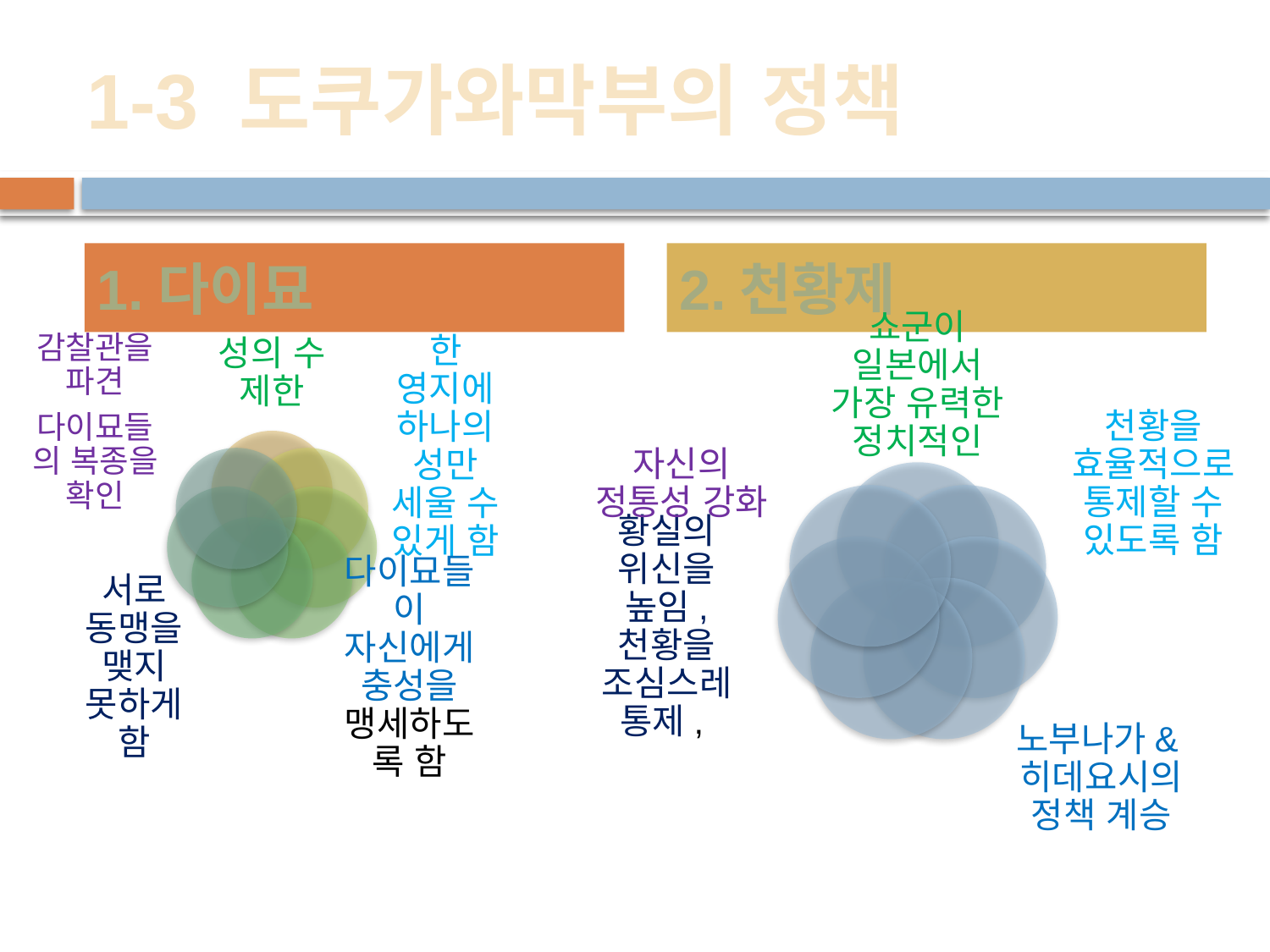

# 1-3 도쿠가와막부의 정책
1.다이묘
2.천황제
성의 수 제한
한 영지에 하나의 성만 세울 수 있게 함

다이묘들이 자신에게 충성을 맹세하도록 함
서로 동맹을 맺지 못하게 함

감찰관을 파견
다이묘들의 복종을 확인

쇼군이 일본에서 가장 유력한 정치적인
천황을 효율적으로 통제할 수 있도록 함

노부나가&히데요시의 정책 계승

황실의 위신을 높임, 천황을 조심스레 통제,
자신의 정통성 강화